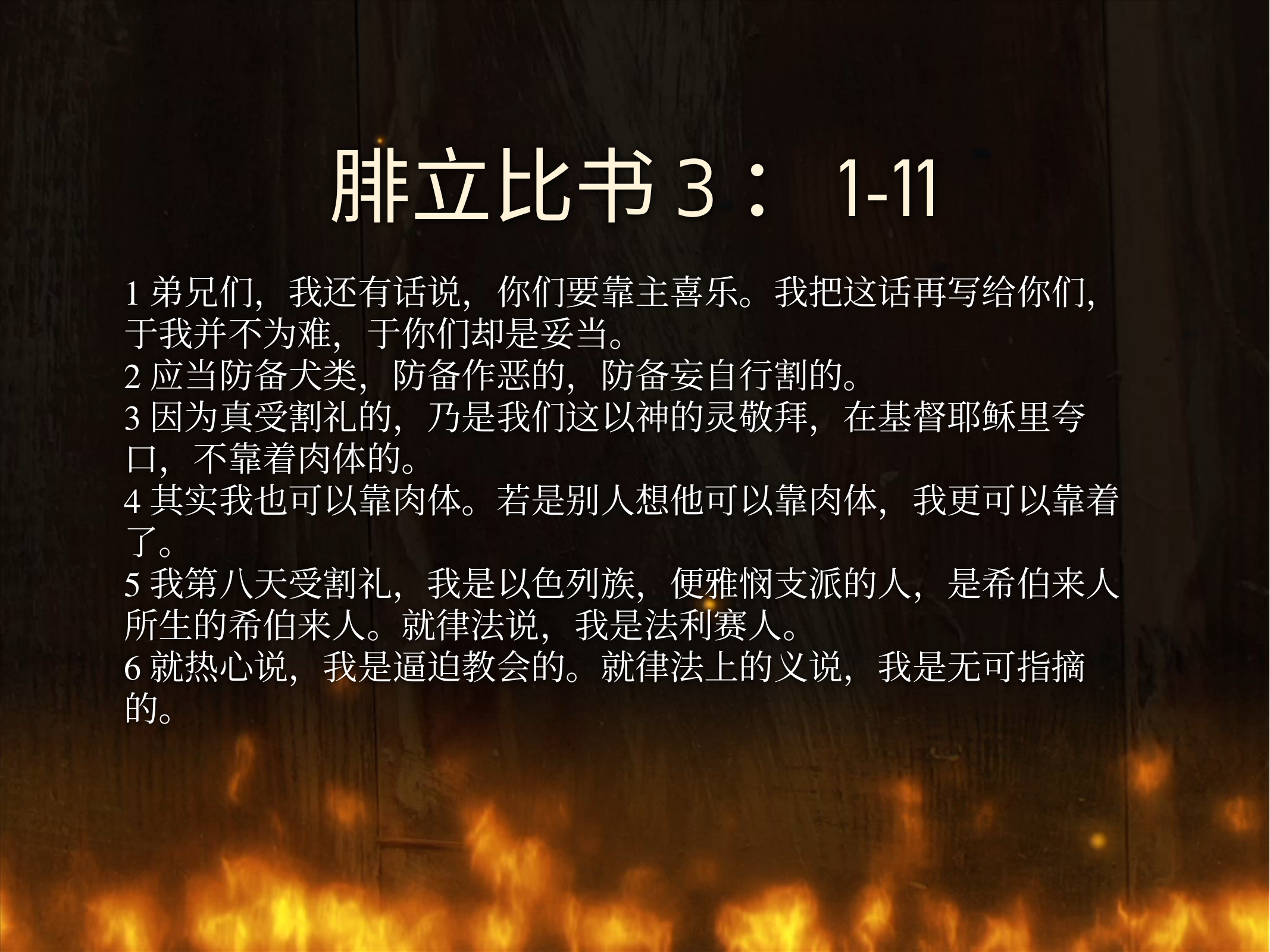

# 腓立比书3：1-11
1弟兄们，我还有话说，你们要靠主喜乐。我把这话再写给你们，于我并不为难，于你们却是妥当。
2应当防备犬类，防备作恶的，防备妄自行割的。
3因为真受割礼的，乃是我们这以神的灵敬拜，在基督耶稣里夸口，不靠着肉体的。
4其实我也可以靠肉体。若是别人想他可以靠肉体，我更可以靠着了。
5我第八天受割礼，我是以色列族，便雅悯支派的人，是希伯来人所生的希伯来人。就律法说，我是法利赛人。
6就热心说，我是逼迫教会的。就律法上的义说，我是无可指摘的。